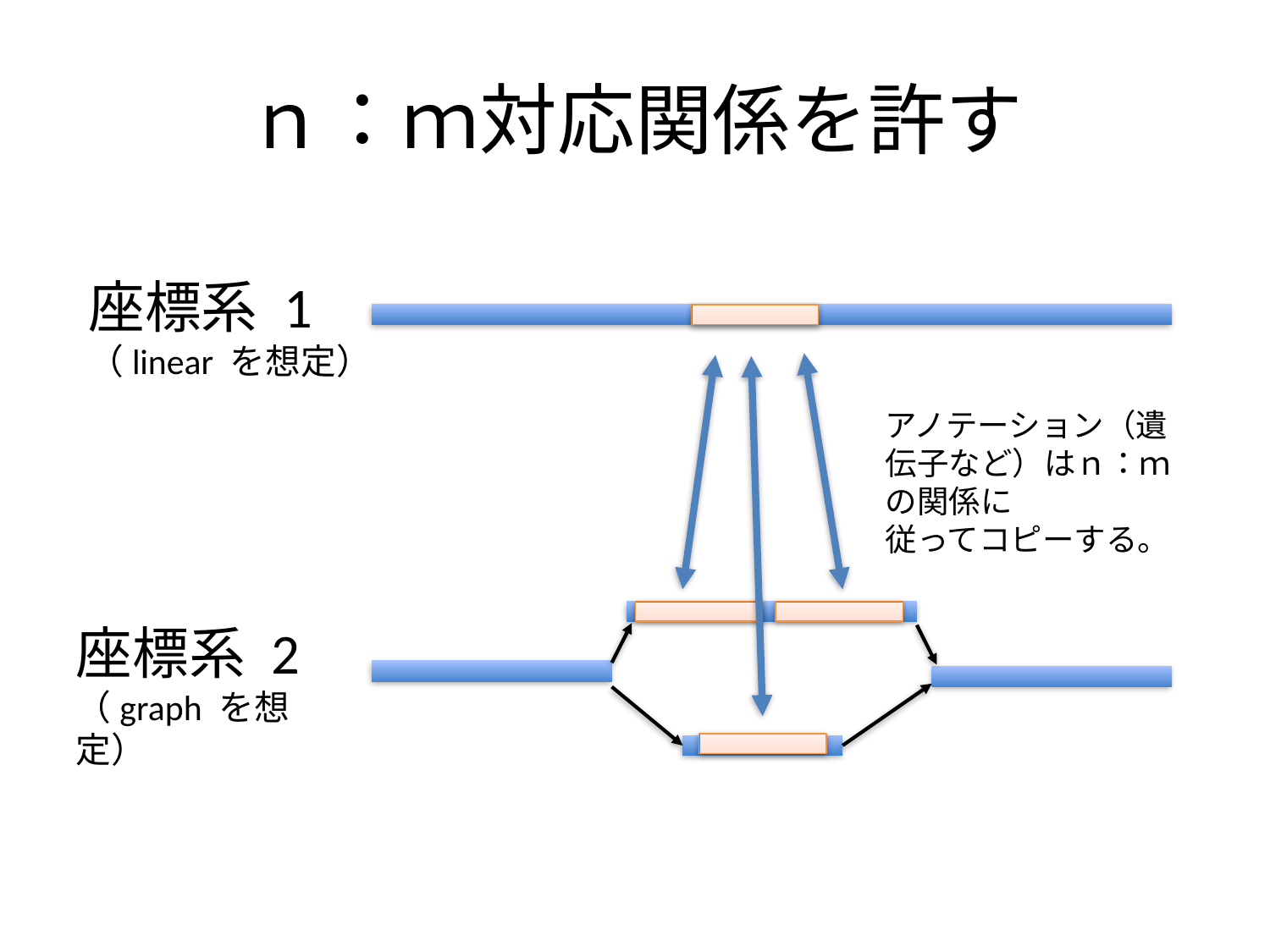

# ｎ：ｍ対応関係を許す
座標系 1
（linear を想定）

アノテーション（遺伝子など）はｎ：ｍの関係に
従ってコピーする。

座標系 2
（graph を想定）